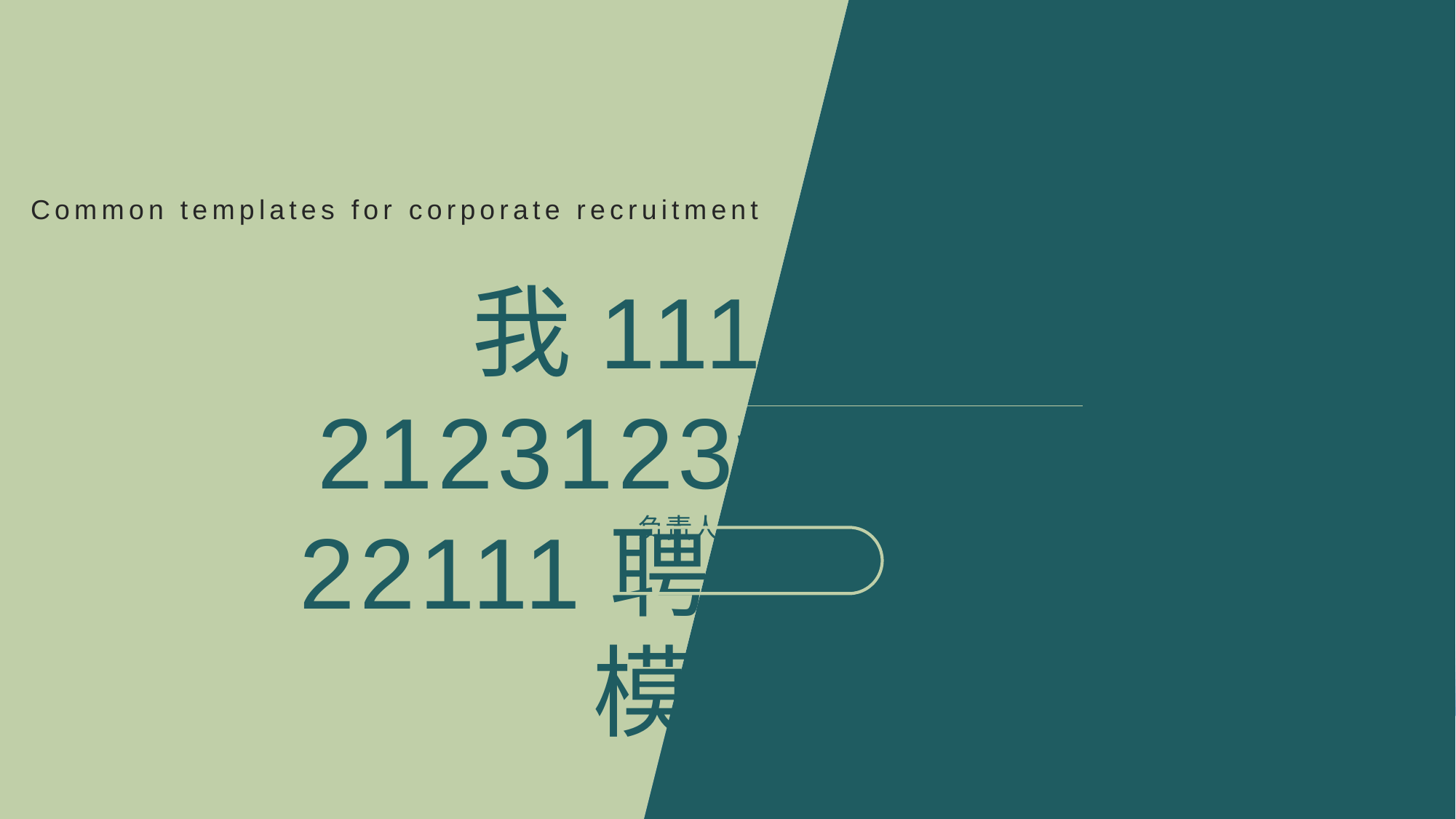

Common templates for corporate recruitment
我111是2123123w业招22111聘PP66T模板
负责人：王ffd媛